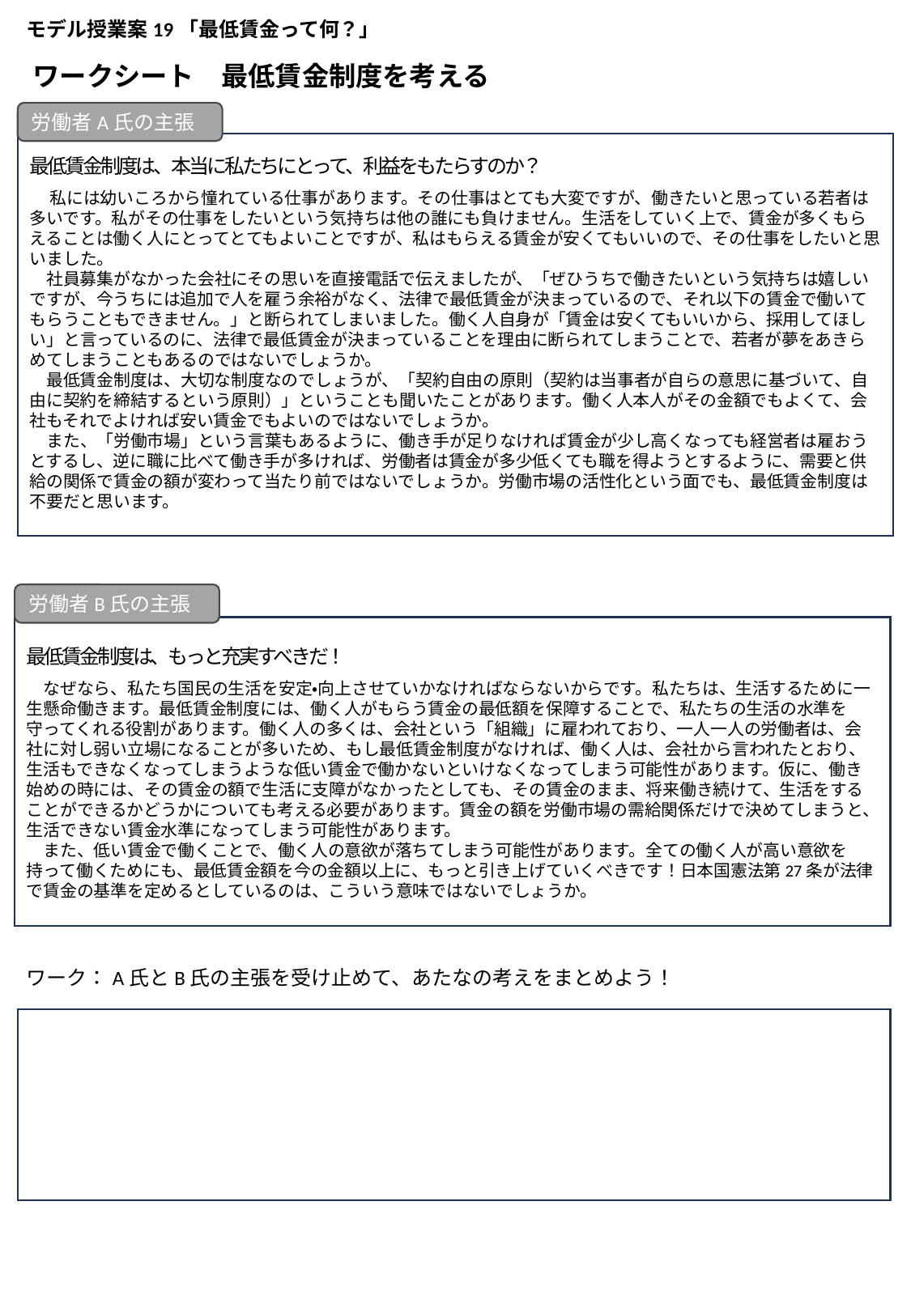

モデル授業案19「最低賃金って何？」
ワークシート　最低賃金制度を考える
労働者A氏の主張

最低賃金制度は、本当に私たちにとって、利益をもたらすのか？

　　　私には幼いころから憧れている仕事があります。その仕事はとても大変ですが、働きたいと思っている若者は多いです。私がその仕事をしたいという気持ちは他の誰にも負けません。生活をしていく上で、賃金が多くもらえることは働く人にとってとてもよいことですが、私はもらえる賃金が安くてもいいので、その仕事をしたいと思いました。
　社員募集がなかった会社にその思いを直接電話で伝えましたが、「ぜひうちで働きたいという気持ちは嬉しいですが、今うちには追加で人を雇う余裕がなく、法律で最低賃金が決まっているので、それ以下の賃金で働いてもらうこともできません。」と断られてしまいました。働く人自身が「賃金は安くてもいいから、採用してほし
い」と言っているのに、法律で最低賃金が決まっていることを理由に断られてしまうことで、若者が夢をあきら
めてしまうこともあるのではないでしょうか。
　最低賃金制度は、大切な制度なのでしょうが、「契約自由の原則（契約は当事者が自らの意思に基づいて、自由に契約を締結するという原則）」ということも聞いたことがあります。働く人本人がその金額でもよくて、会社もそれでよければ安い賃金でもよいのではないでしょうか。
　また、「労働市場」という言葉もあるように、働き手が足りなければ賃金が少し高くなっても経営者は雇おうとするし、逆に職に比べて働き手が多ければ、労働者は賃金が多少低くても職を得ようとするように、需要と供給の関係で賃金の額が変わって当たり前ではないでしょうか。労働市場の活性化という面でも、最低賃金制度は不要だと思います。

労働者B氏の主張

最低賃金制度は、もっと充実すべきだ！

　なぜなら、私たち国民の生活を安定・向上させていかなければならないからです。私たちは、生活するために一生懸命働きます。最低賃金制度には、働く人がもらう賃金の最低額を保障することで、私たちの生活の水準を守ってくれる役割があります。働く人の多くは、会社という「組織」に雇われており、一人一人の労働者は、会社に対し弱い立場になることが多いため、もし最低賃金制度がなければ、働く人は、会社から言われたとおり、生活もできなくなってしまうような低い賃金で働かないといけなくなってしまう可能性があります。仮に、働き始めの時には、その賃金の額で生活に支障がなかったとしても、その賃金のまま、将来働き続けて、生活をすることができるかどうかについても考える必要があります。賃金の額を労働市場の需給関係だけで決めてしまうと、生活できない賃金水準になってしまう可能性があります。
　また、低い賃金で働くことで、働く人の意欲が落ちてしまう可能性があります。全ての働く人が高い意欲を持って働くためにも、最低賃金額を今の金額以上に、もっと引き上げていくべきです！日本国憲法第27条が法律で賃金の基準を定めるとしているのは、こういう意味ではないでしょうか。

ワーク：A氏とB氏の主張を受け止めて、あたなの考えをまとめよう！